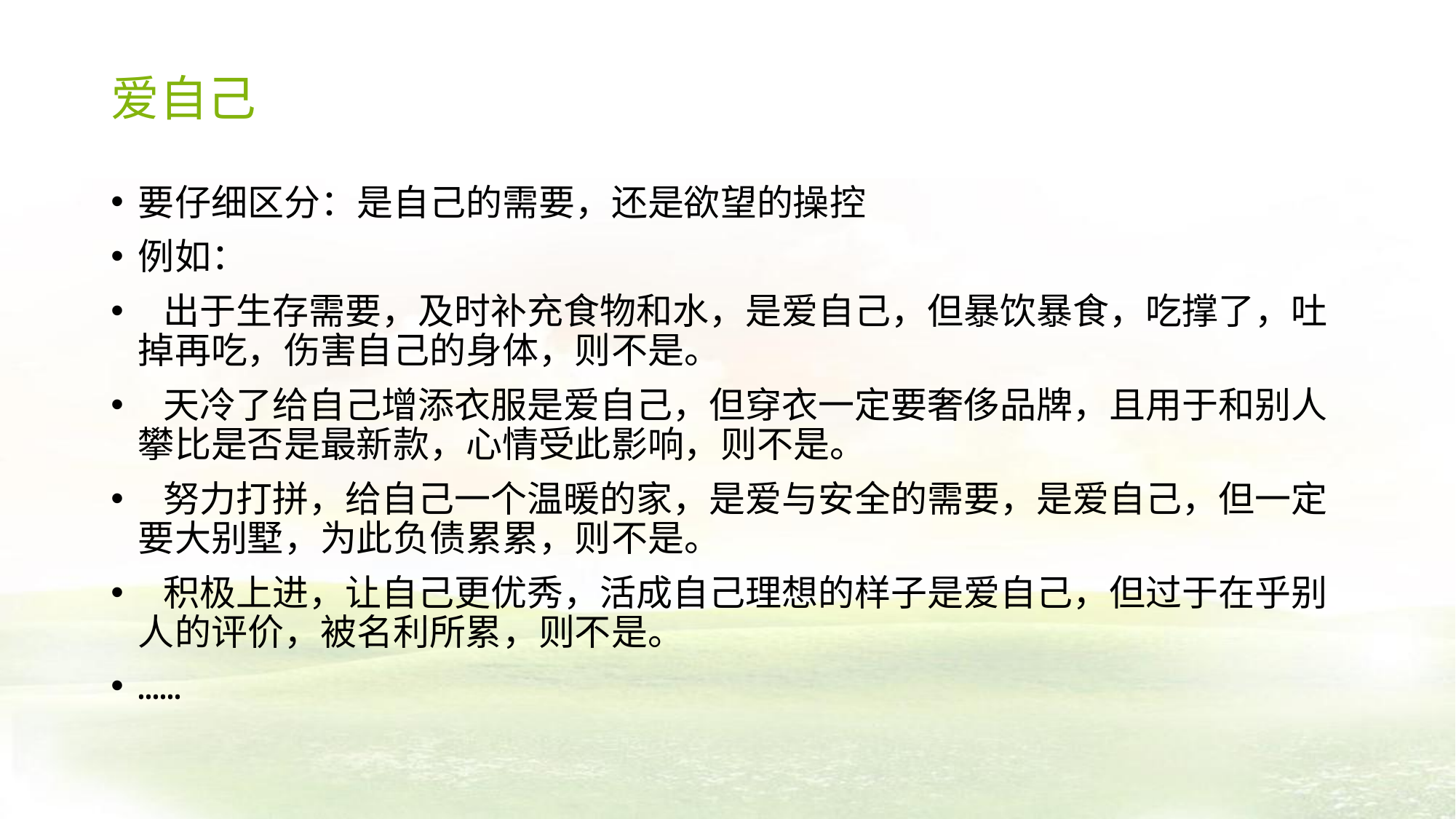

# 爱自己
要仔细区分：是自己的需要，还是欲望的操控
例如：
  出于生存需要，及时补充食物和水，是爱自己，但暴饮暴食，吃撑了，吐掉再吃，伤害自己的身体，则不是。
  天冷了给自己增添衣服是爱自己，但穿衣一定要奢侈品牌，且用于和别人攀比是否是最新款，心情受此影响，则不是。
  努力打拼，给自己一个温暖的家，是爱与安全的需要，是爱自己，但一定要大别墅，为此负债累累，则不是。
  积极上进，让自己更优秀，活成自己理想的样子是爱自己，但过于在乎别人的评价，被名利所累，则不是。
……